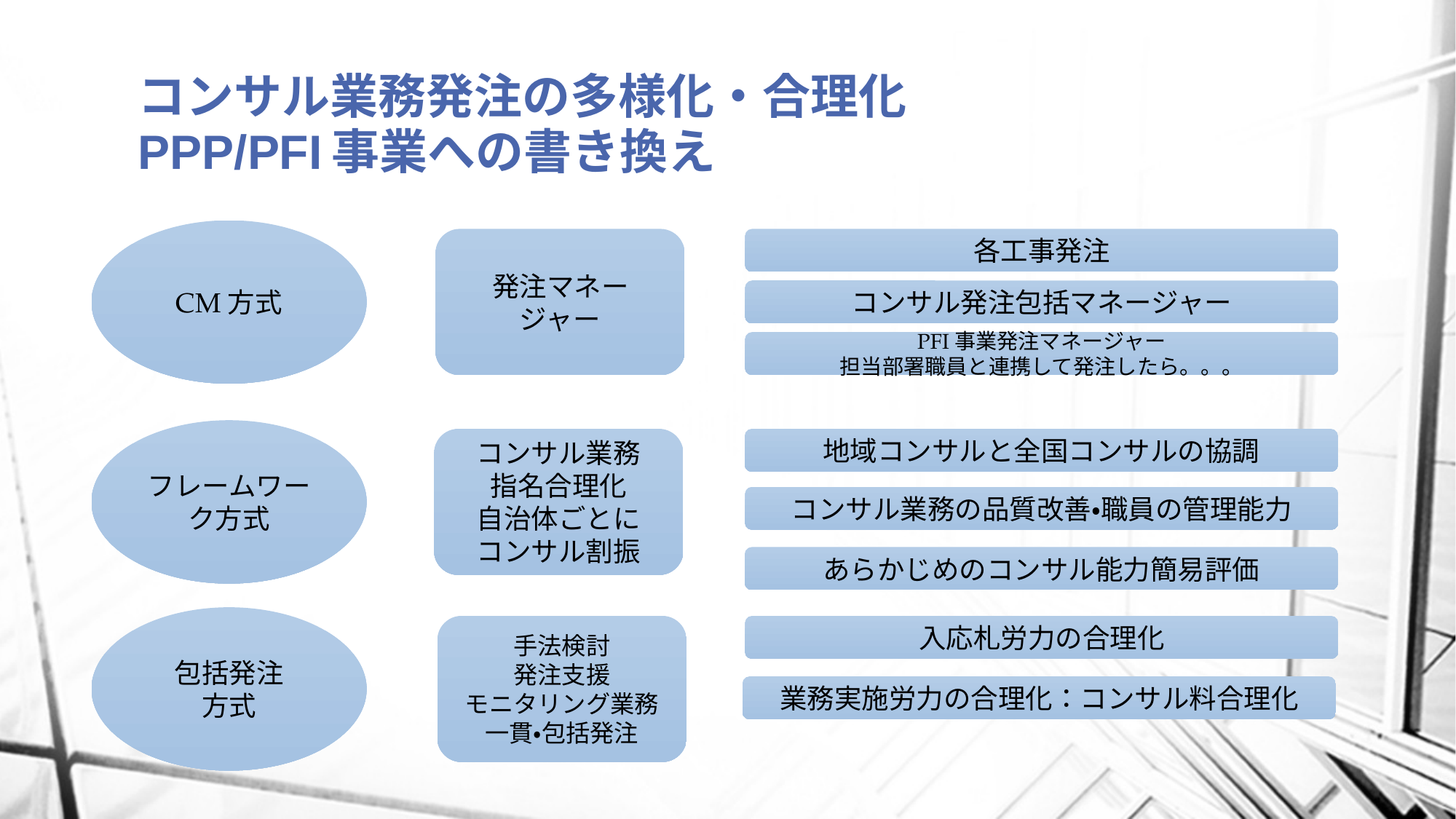

# コンサル業務発注の多様化・合理化 PPP/PFI事業への書き換え
CM方式
発注マネージャー
各工事発注
コンサル発注包括マネージャー
PFI事業発注マネージャー
担当部署職員と連携して発注したら。。。
フレームワーク方式
コンサル業務
指名合理化
自治体ごとに
コンサル割振
地域コンサルと全国コンサルの協調
コンサル業務の品質改善・職員の管理能力
あらかじめのコンサル能力簡易評価
包括発注
方式
手法検討
発注支援
モニタリング業務
一貫・包括発注
入応札労力の合理化
業務実施労力の合理化：コンサル料合理化